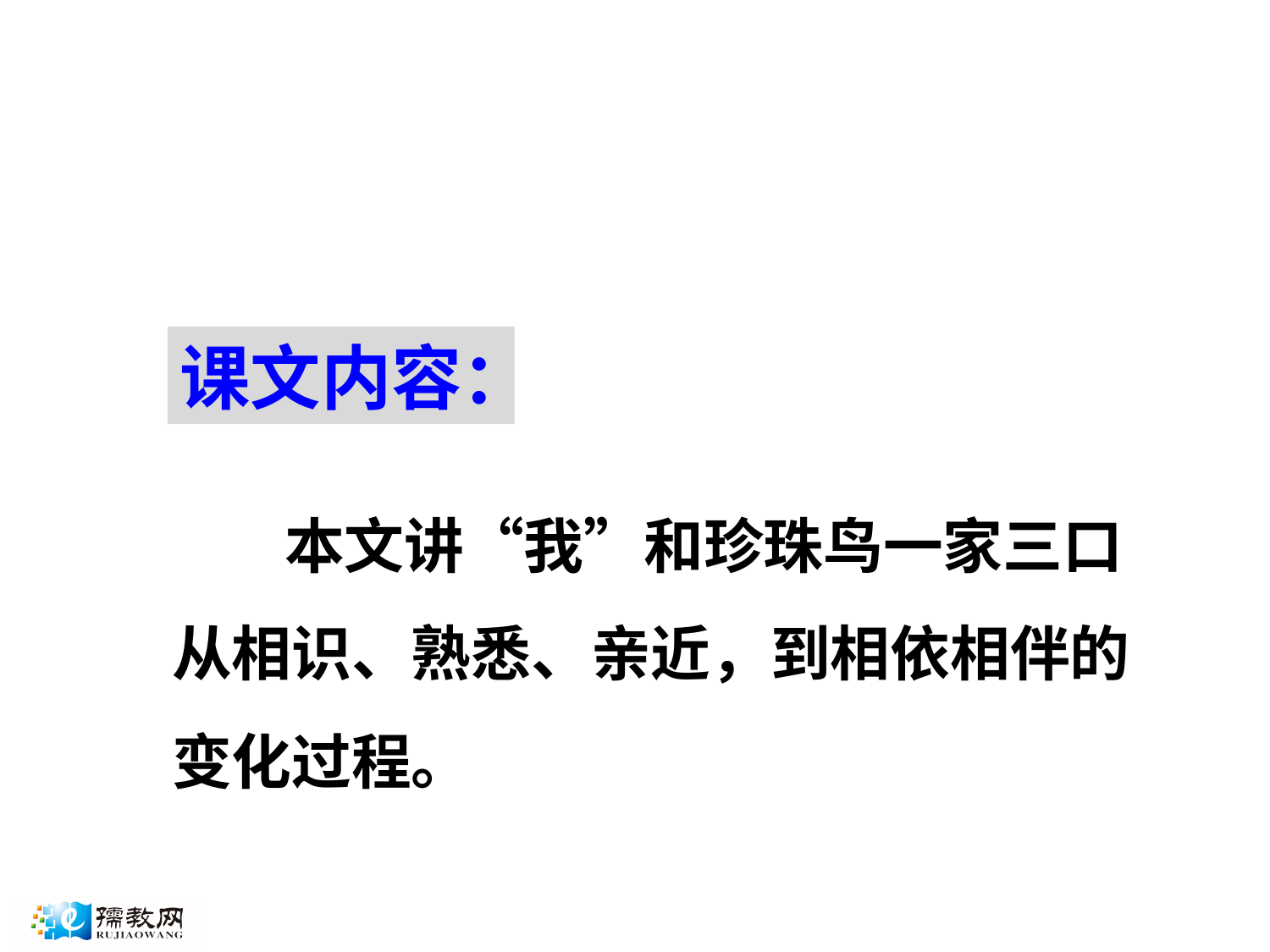

课文内容：
 本文讲“我”和珍珠鸟一家三口从相识、熟悉、亲近，到相依相伴的变化过程。